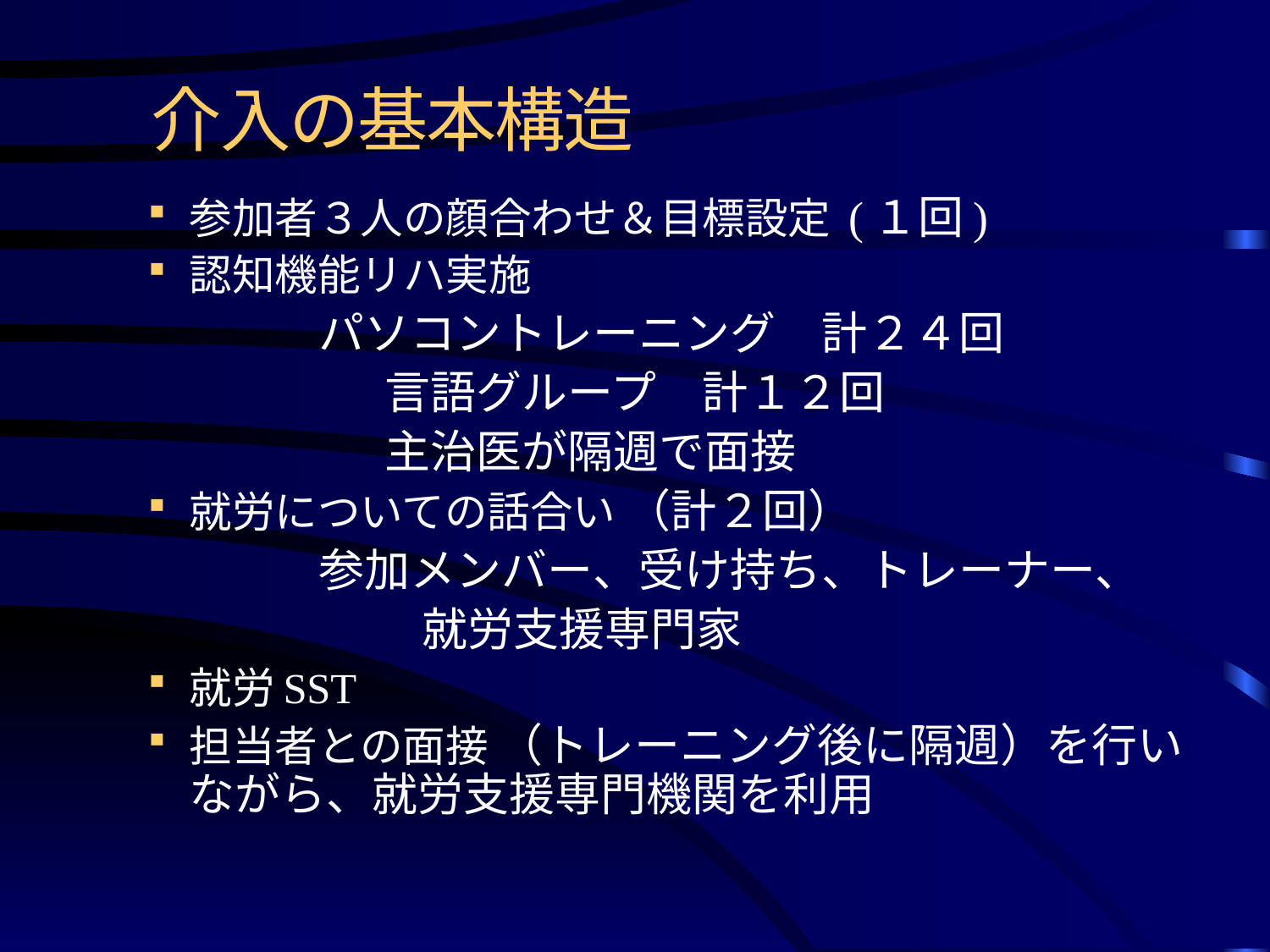

介入の基本構造
参加者３人の顔合わせ＆目標設定 (１回)
認知機能リハ実施
                パソコントレーニング　計２４回
         　　　言語グループ　計１２回
         　　　主治医が隔週で面接
就労についての話合い （計２回）
                参加メンバー、受け持ち、トレーナー、
　　　　　　就労支援専門家
就労SST
担当者との面接 （トレーニング後に隔週）を行いながら、就労支援専門機関を利用